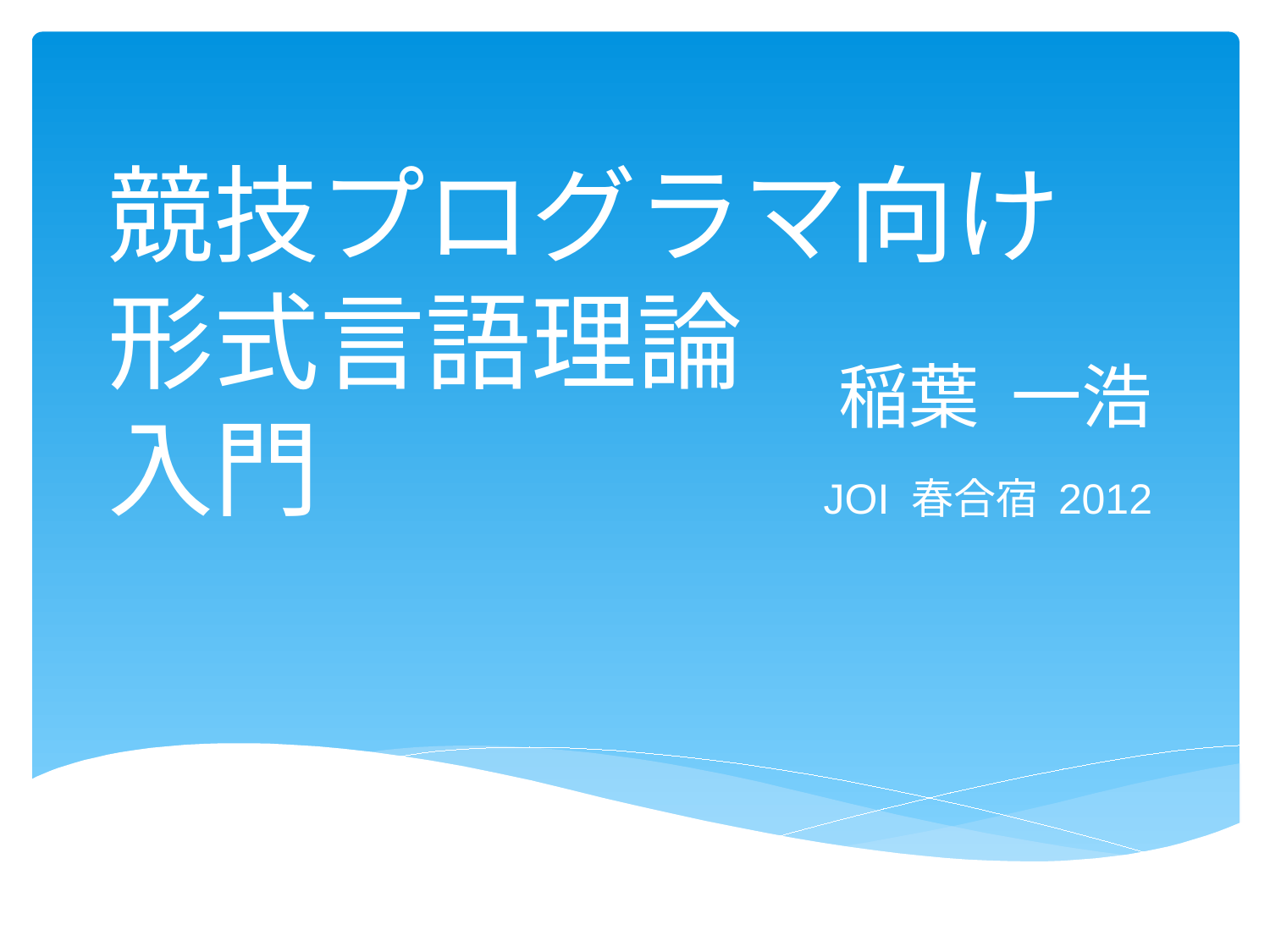

# 競技プログラマ向け 形式言語理論 入門
稲葉  一浩

JOI 春合宿 2012